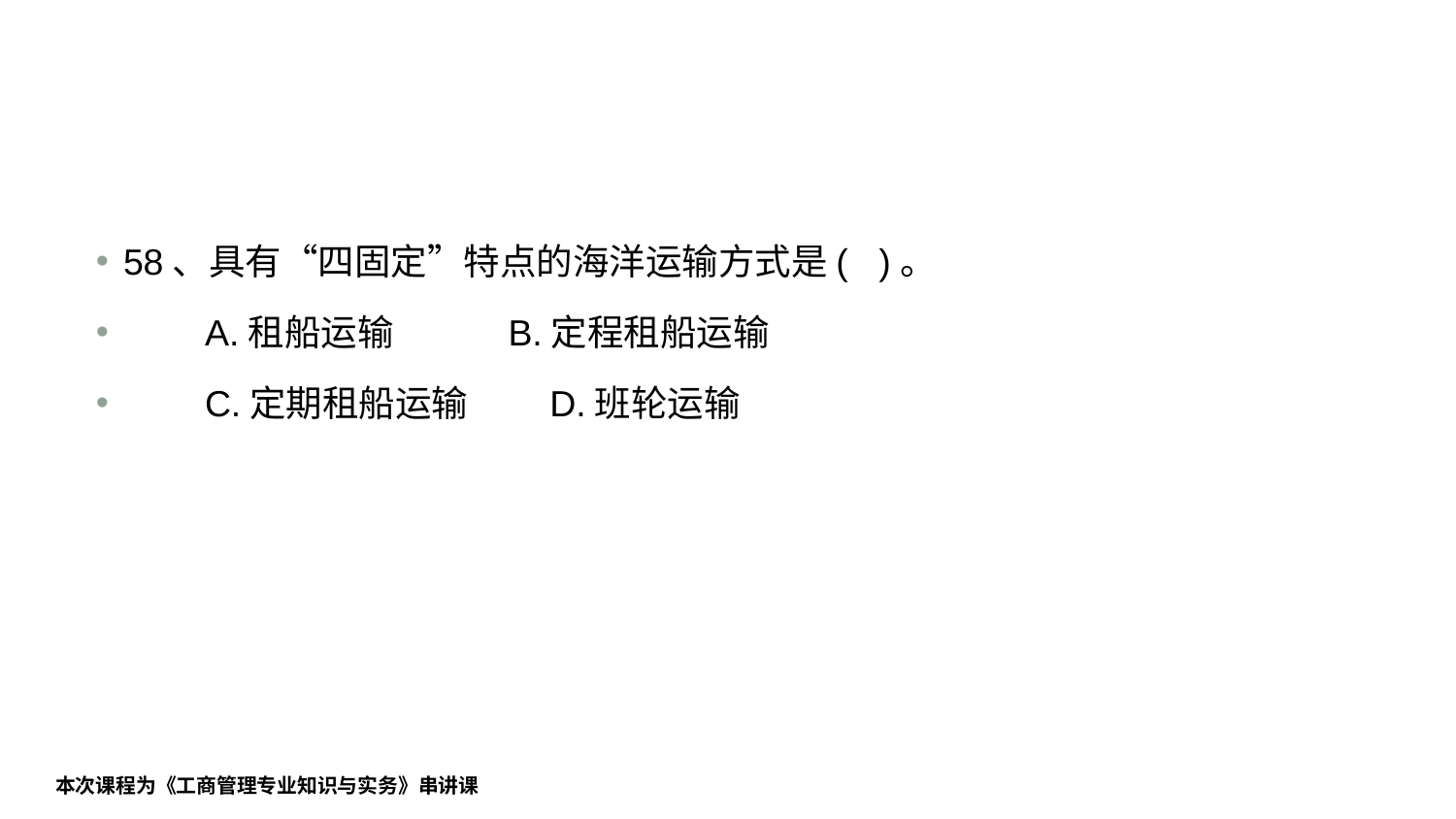

#

58、具有“四固定”特点的海洋运输方式是(   )。
　　A.租船运输　　    B.定程租船运输
　　C.定期租船运输　　D.班轮运输